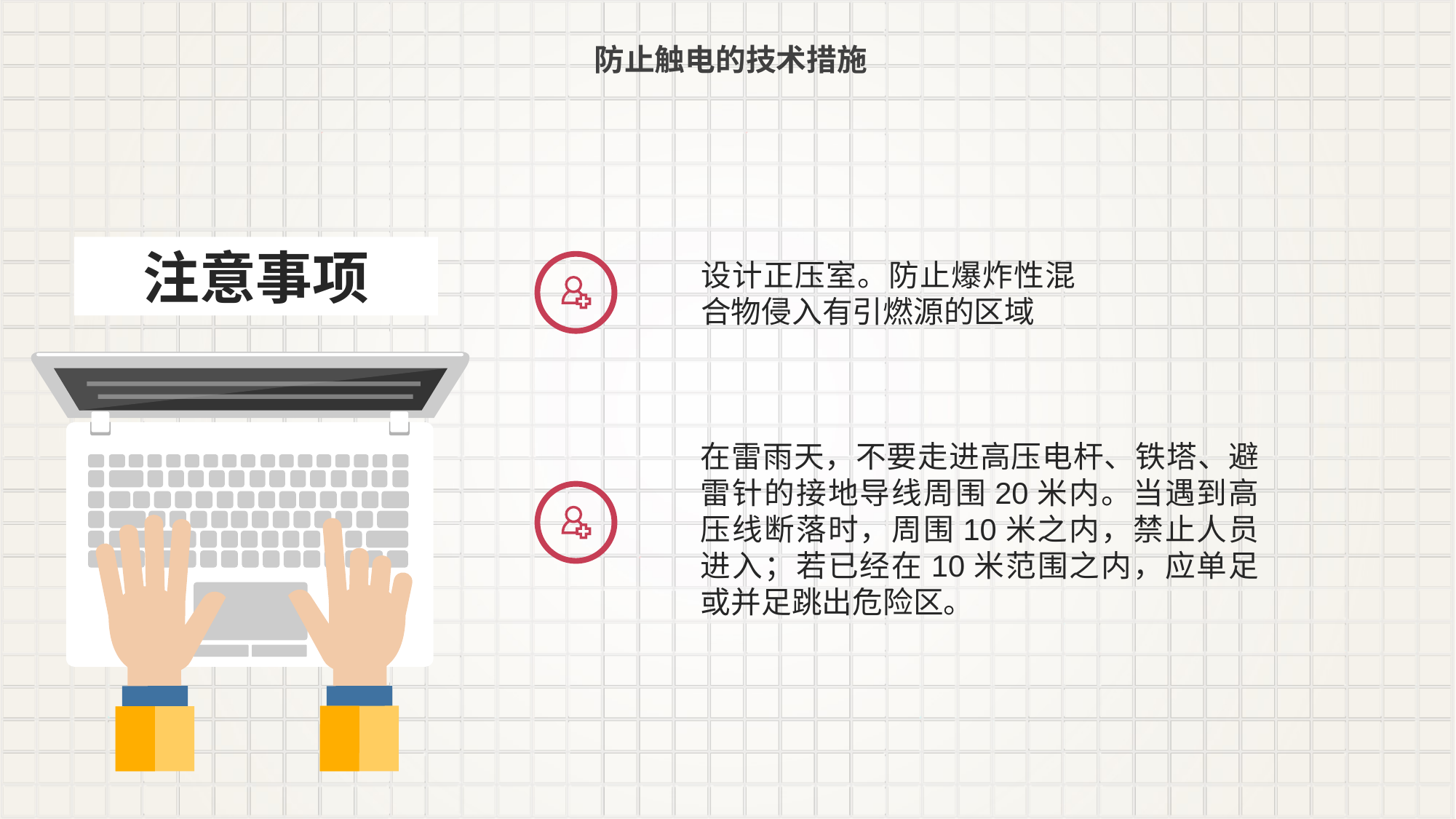

防止触电的技术措施
注意事项

设计正压室。防止爆炸性混合物侵入有引燃源的区域

在雷雨天，不要走进高压电杆、铁塔、避雷针的接地导线周围20米内。当遇到高压线断落时，周围10米之内，禁止人员进入；若已经在10米范围之内，应单足或并足跳出危险区。